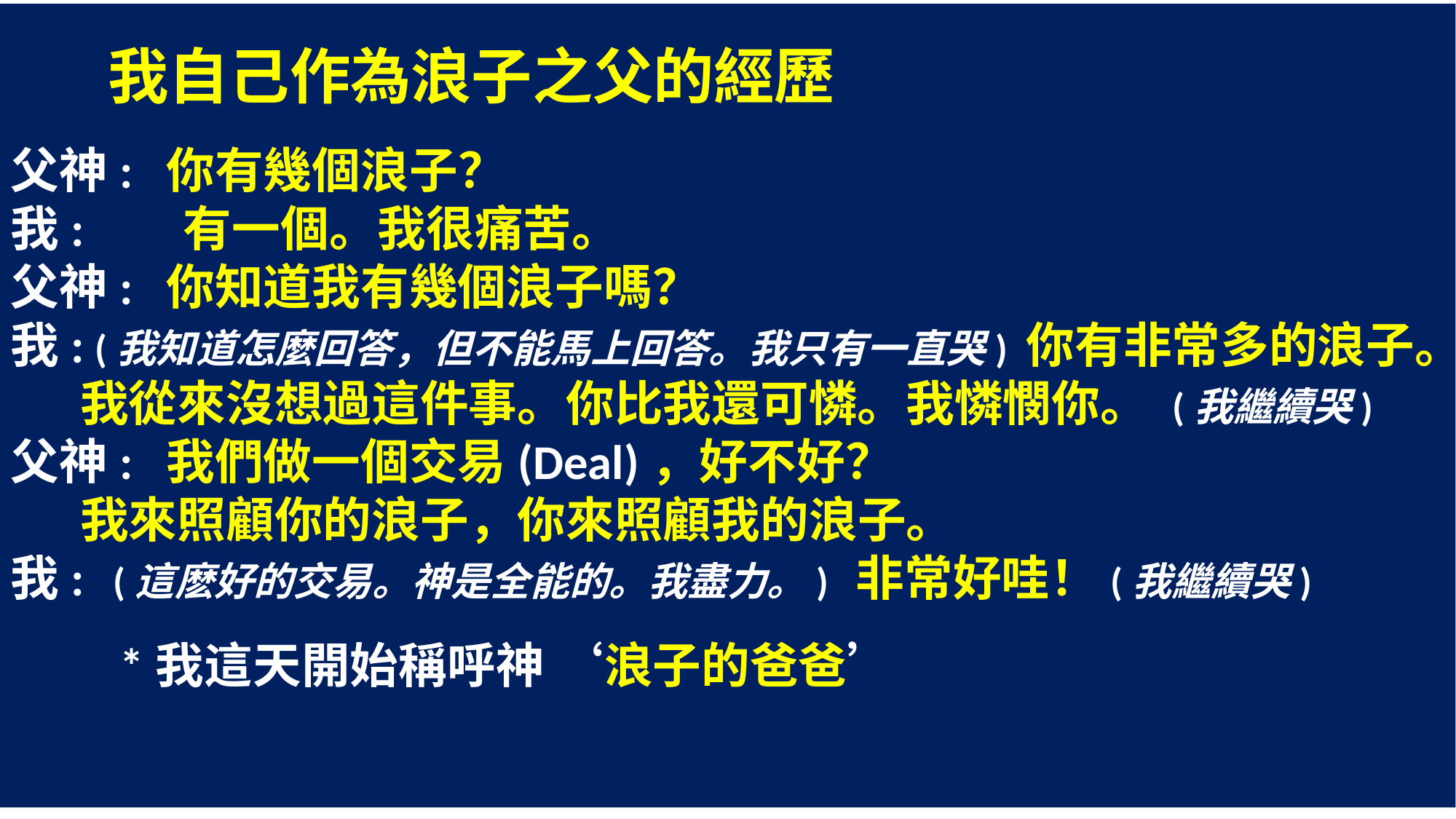

我自己作為浪子之父的經歷

父神:  你有幾個浪子？
我:   有一個。我很痛苦。
父神:  你知道我有幾個浪子嗎？
我: (我知道怎麼回答，但不能馬上回答。我只有一直哭) 你有非常多的浪子。
         我從來沒想過這件事。你比我還可憐。我憐憫你。 (我繼續哭)
父神:  我們做一個交易(Deal)，好不好？
         我來照顧你的浪子，你來照顧我的浪子。
我: (這麽好的交易。神是全能的。我盡力。)  非常好哇！(我繼續哭)

	*我這天開始稱呼神 ‘浪子的爸爸’